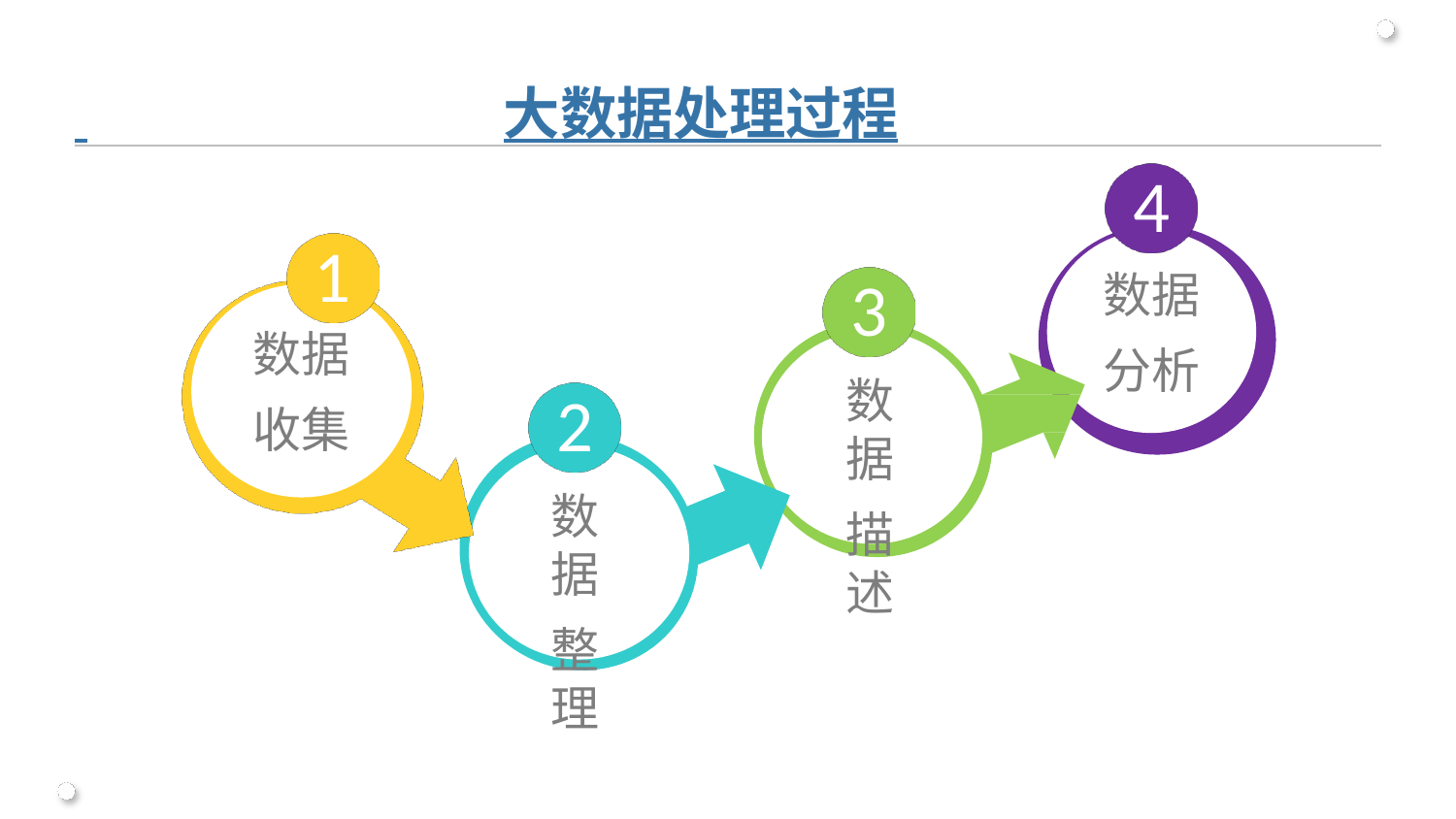

2
# 大数据处理过程
4
数据
分析

1
数据
收集

3
数据
描述

2
数据
整理